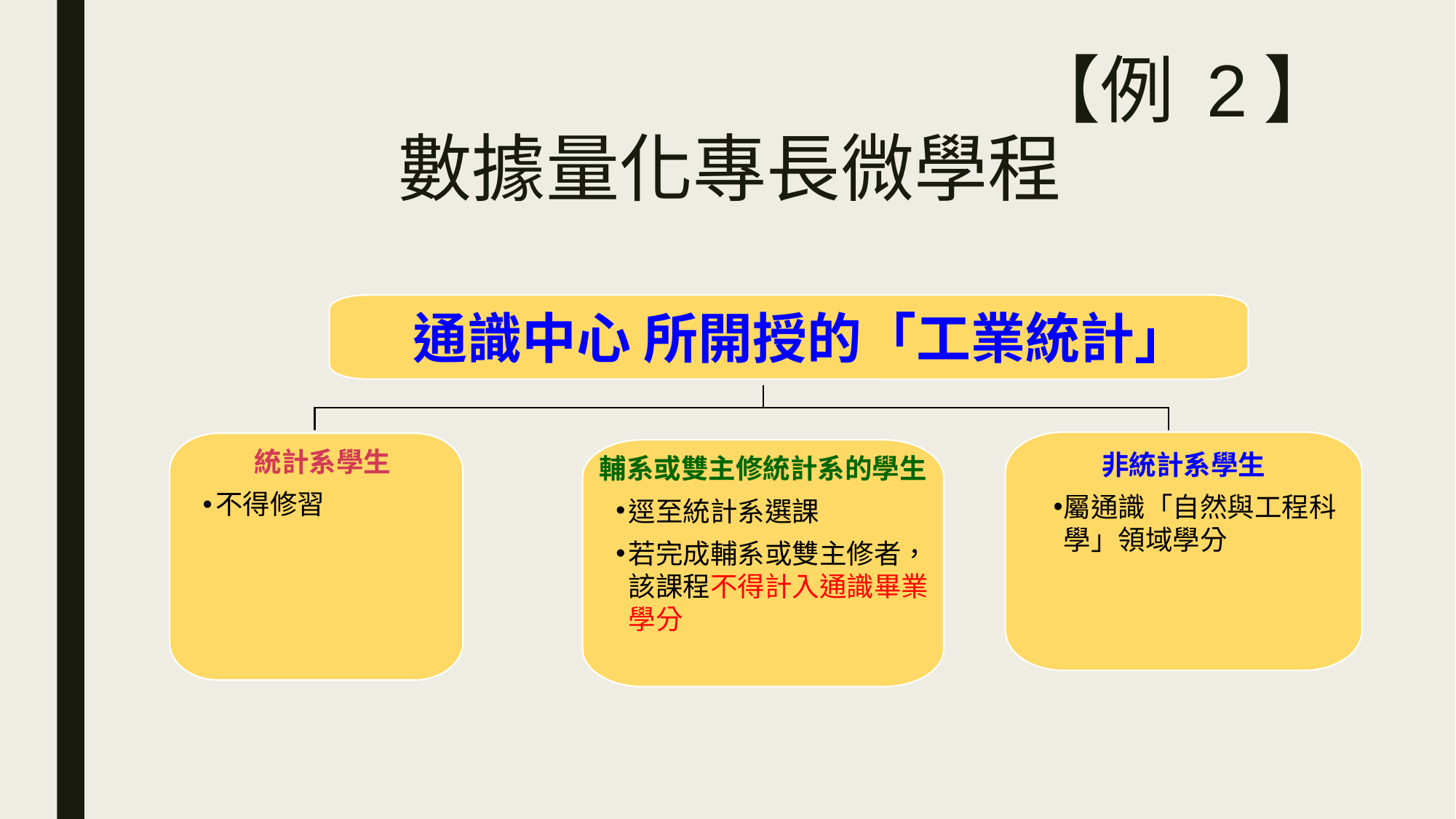

# 【例 2】 數據量化專長微學程
 通識中心 所開授的「工業統計」

非統計系學生
屬通識「自然與工程科學」領域學分
 統計系學生
不得修習
輔系或雙主修統計系的學生
逕至統計系選課
若完成輔系或雙主修者，該課程不得計入通識畢業學分